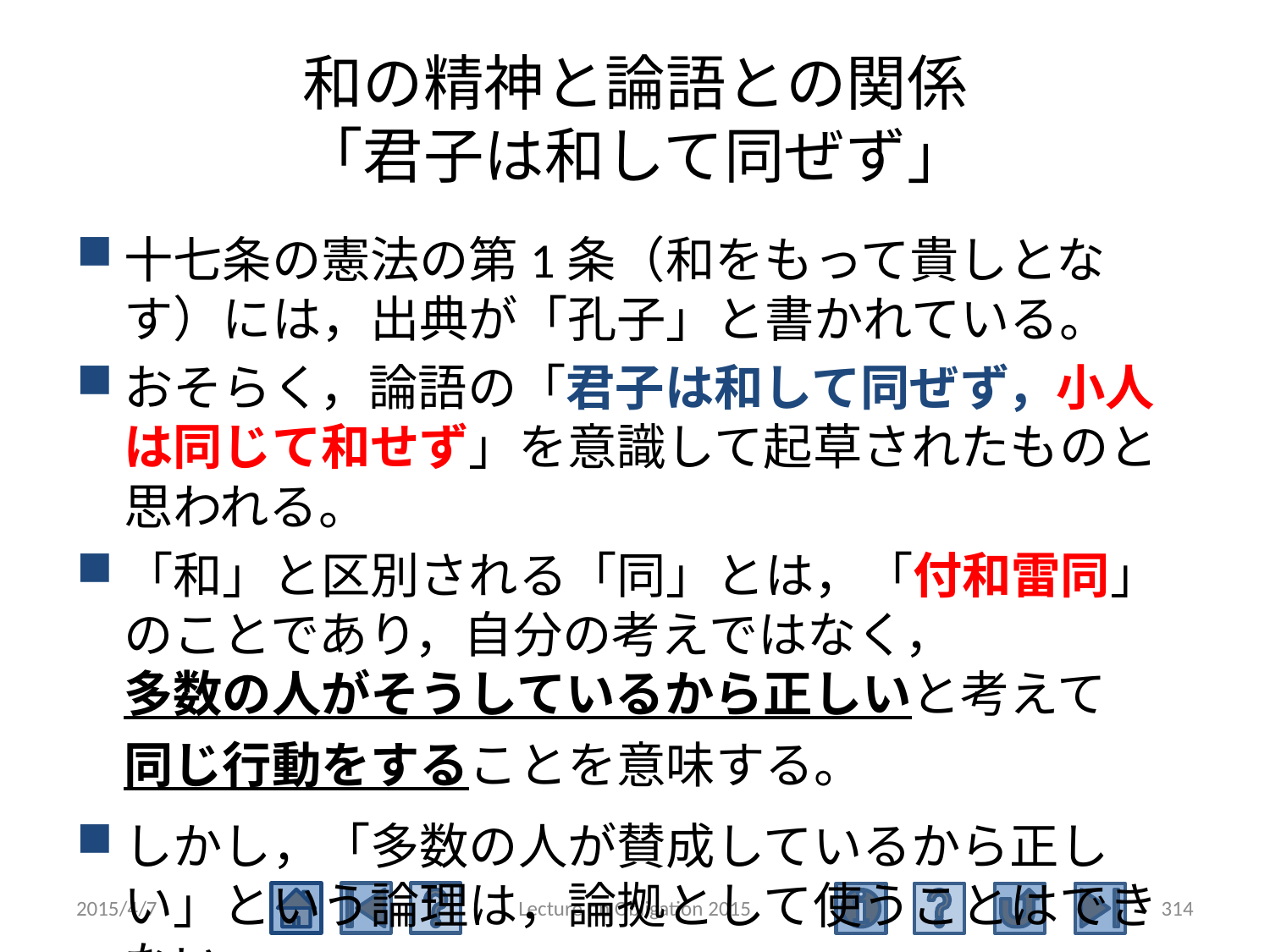

# 和の精神と論語との関係 「君子は和して同ぜず」
十七条の憲法の第1条（和をもって貴しとなす）には，出典が「孔子」と書かれている。
おそらく，論語の「君子は和して同ぜず，小人は同じて和せず」を意識して起草されたものと思われる。
「和」と区別される「同」とは，「付和雷同」のことであり，自分の考えではなく，多数の人がそうしているから正しいと考えて同じ行動をすることを意味する。
しかし，「多数の人が賛成しているから正しい」という論理は，論拠として使うことはできない 。
2015/4/7
Lecture on Obligation 2015
314